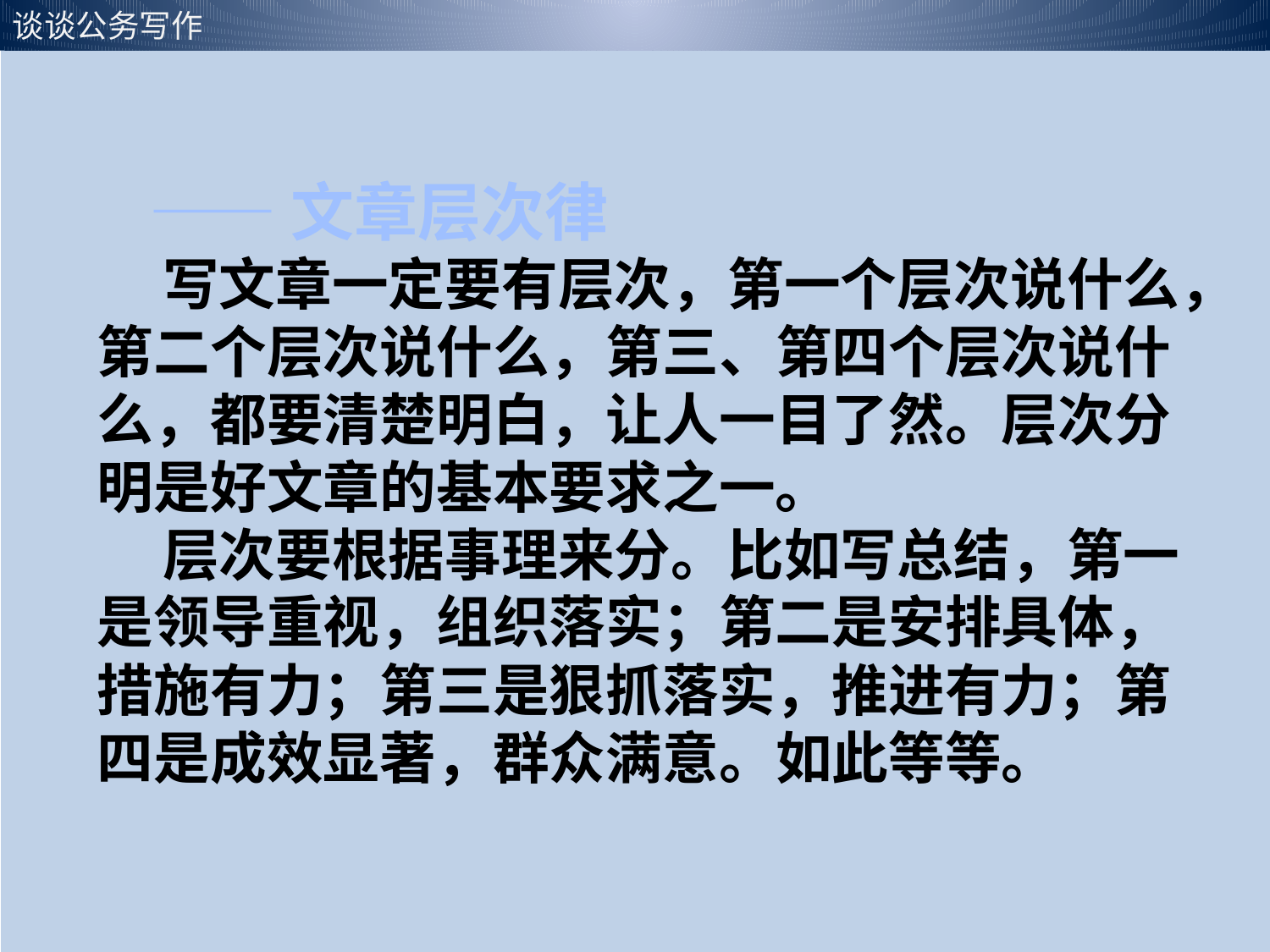

——文章层次律
    写文章一定要有层次，第一个层次说什么，第二个层次说什么，第三、第四个层次说什么，都要清楚明白，让人一目了然。层次分明是好文章的基本要求之一。
    层次要根据事理来分。比如写总结，第一是领导重视，组织落实；第二是安排具体，措施有力；第三是狠抓落实，推进有力；第四是成效显著，群众满意。如此等等。